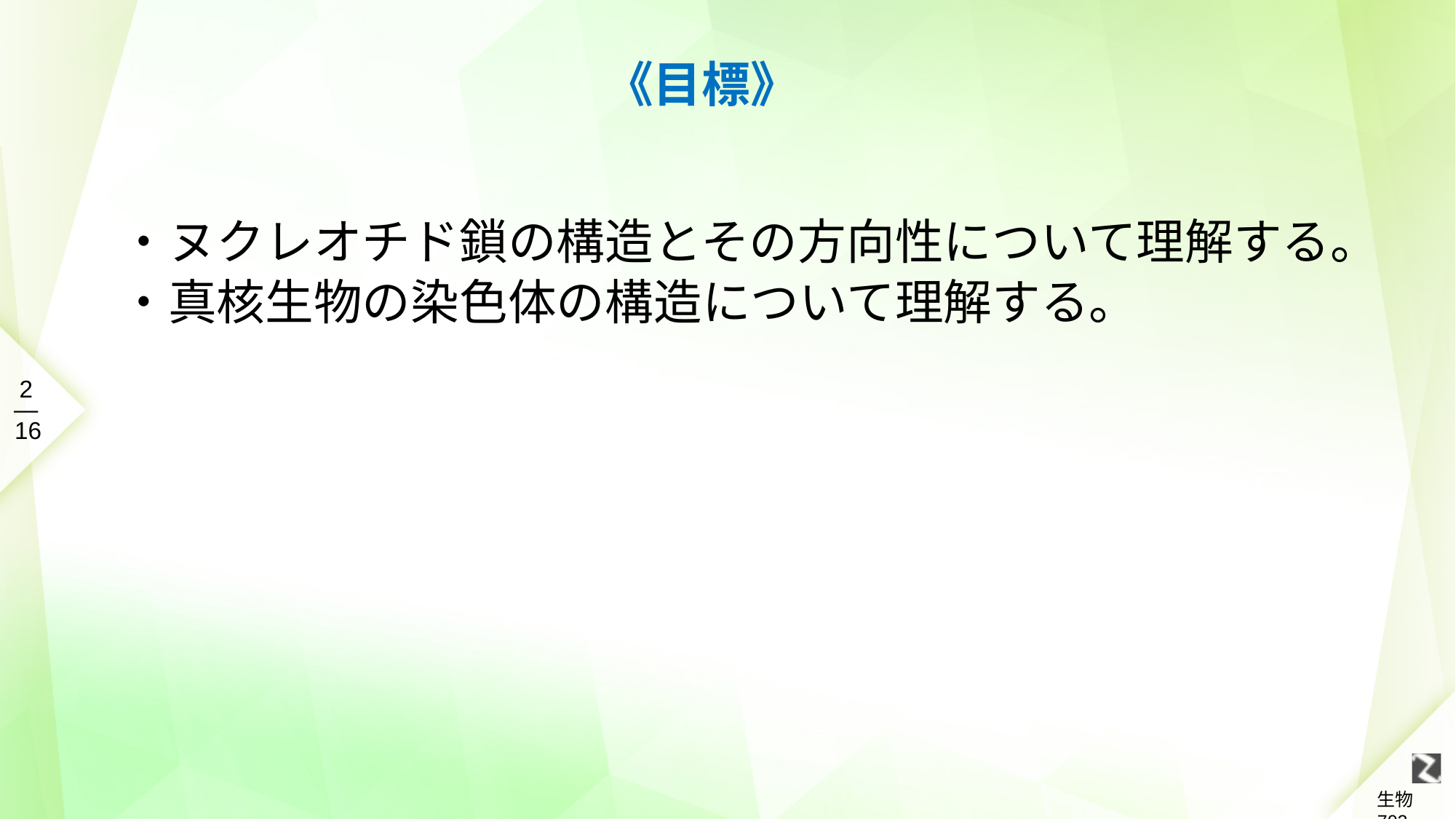

# ・ヌクレオチド鎖の構造とその方向性について理解する。 ・真核生物の染色体の構造について理解する。